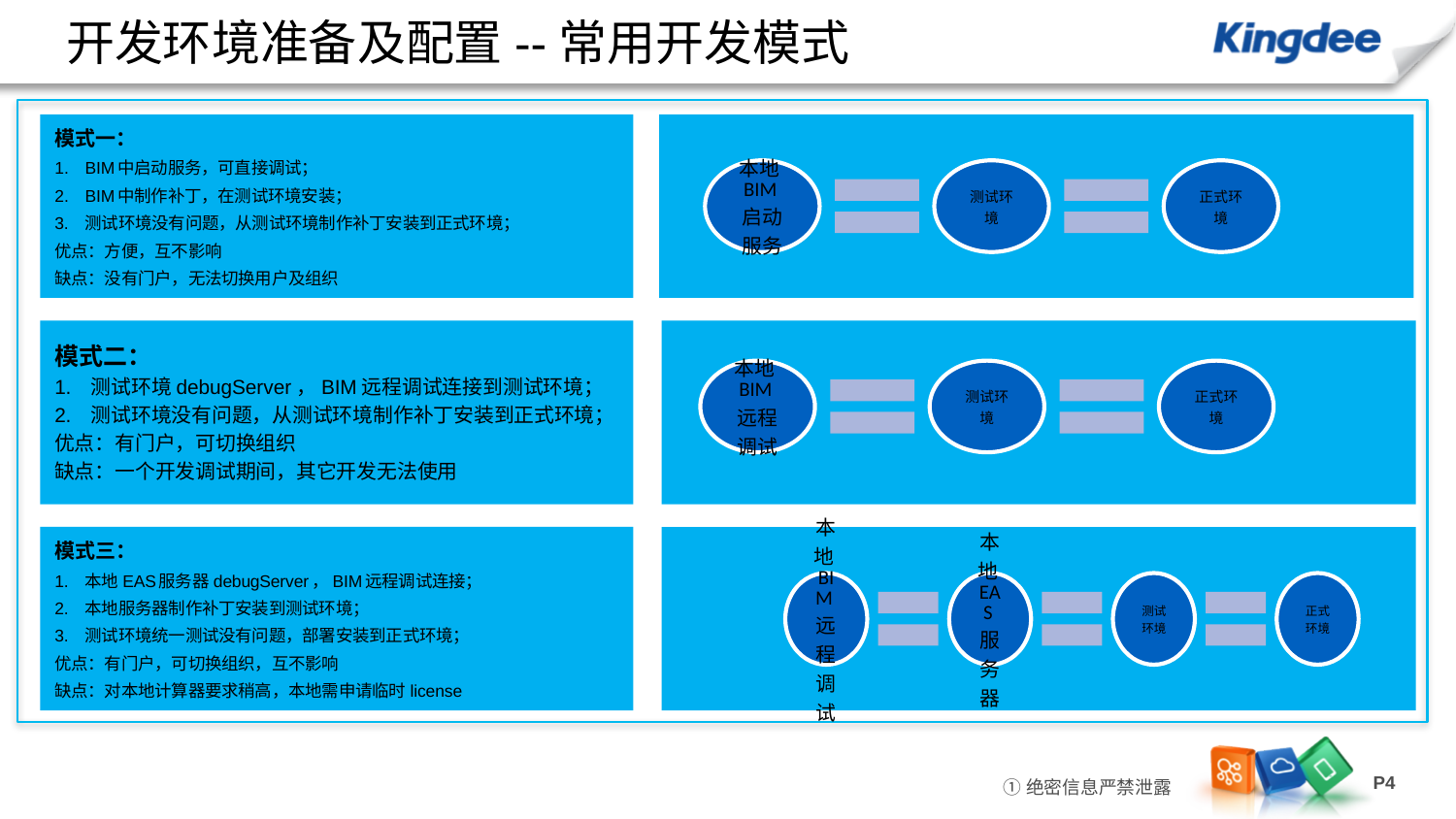

# 开发环境准备及配置--常用开发模式

模式一：
BIM中启动服务，可直接调试；
BIM中制作补丁，在测试环境安装；
测试环境没有问题，从测试环境制作补丁安装到正式环境；
优点：方便，互不影响
缺点：没有门户，无法切换用户及组织

测试环境
正式环境
本地BIM启动服务
模式二：
测试环境debugServer，BIM远程调试连接到测试环境；
测试环境没有问题，从测试环境制作补丁安装到正式环境；
优点：有门户，可切换组织
缺点：一个开发调试期间，其它开发无法使用

测试环境
正式环境
本地BIM远程调试
模式三：
本地EAS服务器debugServer，BIM远程调试连接；
本地服务器制作补丁安装到测试环境；
测试环境统一测试没有问题，部署安装到正式环境；
优点：有门户，可切换组织，互不影响
缺点：对本地计算器要求稍高，本地需申请临时license

本地EAS服务器
测试环境
正式环境
本地BIM远程调试